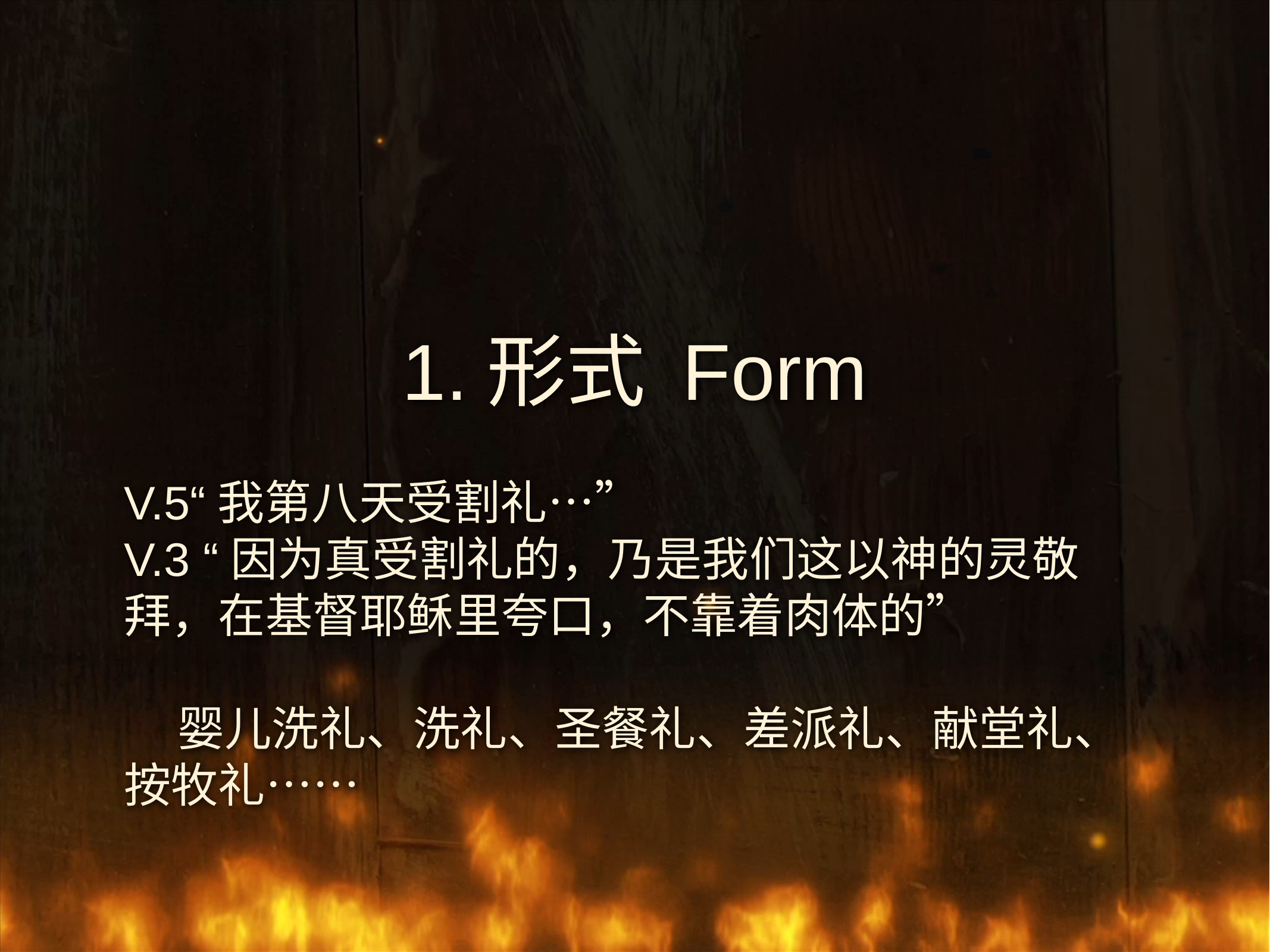

# 1.形式 Form

V.5“我第八天受割礼…”
V.3 “因为真受割礼的，乃是我们这以神的灵敬拜，在基督耶稣里夸口，不靠着肉体的”

    婴儿洗礼、洗礼、圣餐礼、差派礼、献堂礼、按牧礼……